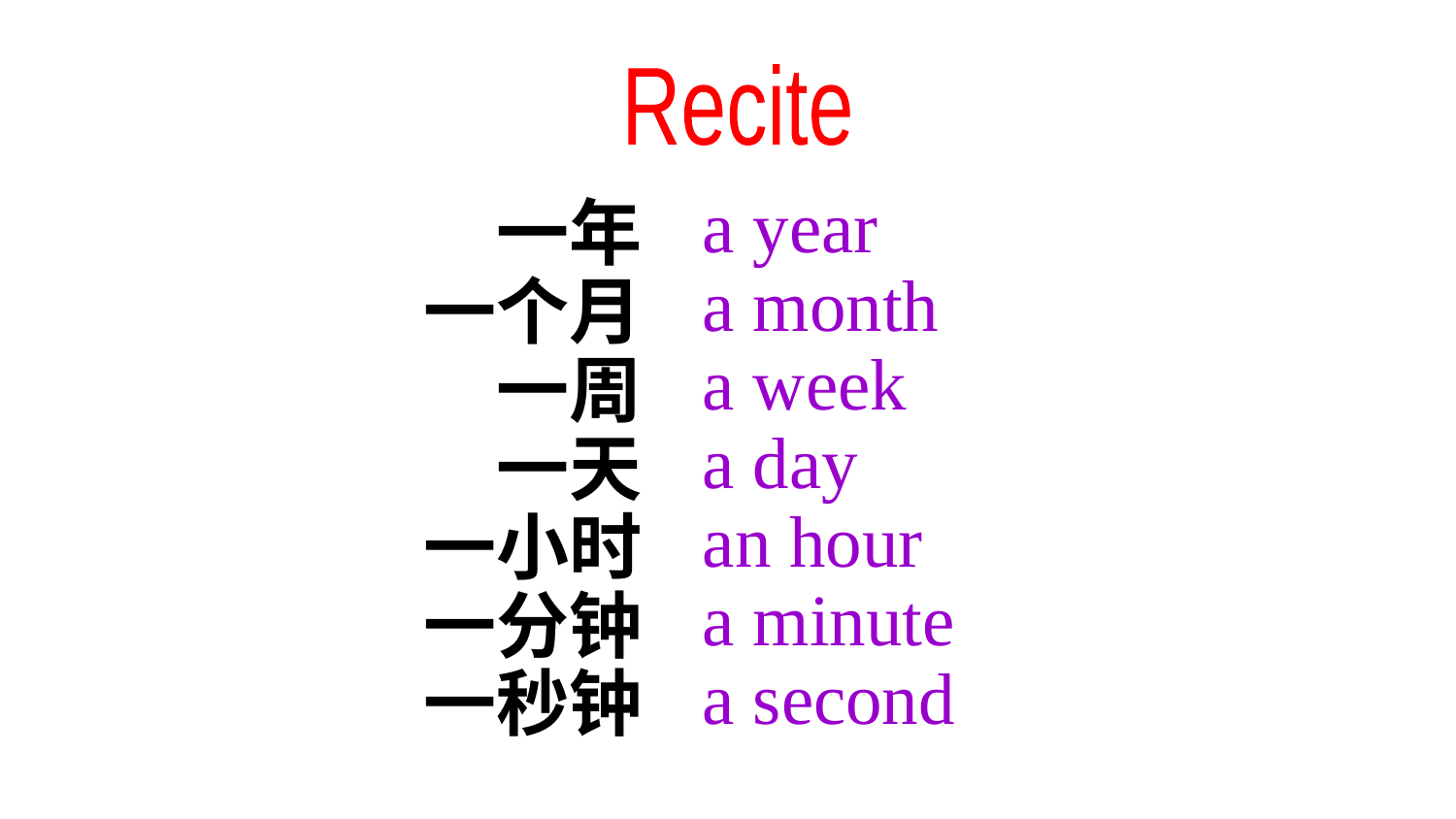

Recite
a year
a month
a week
a day
an hour
a minute
a second
一年
一个月
一周
一天
一小时
一分钟
一秒钟